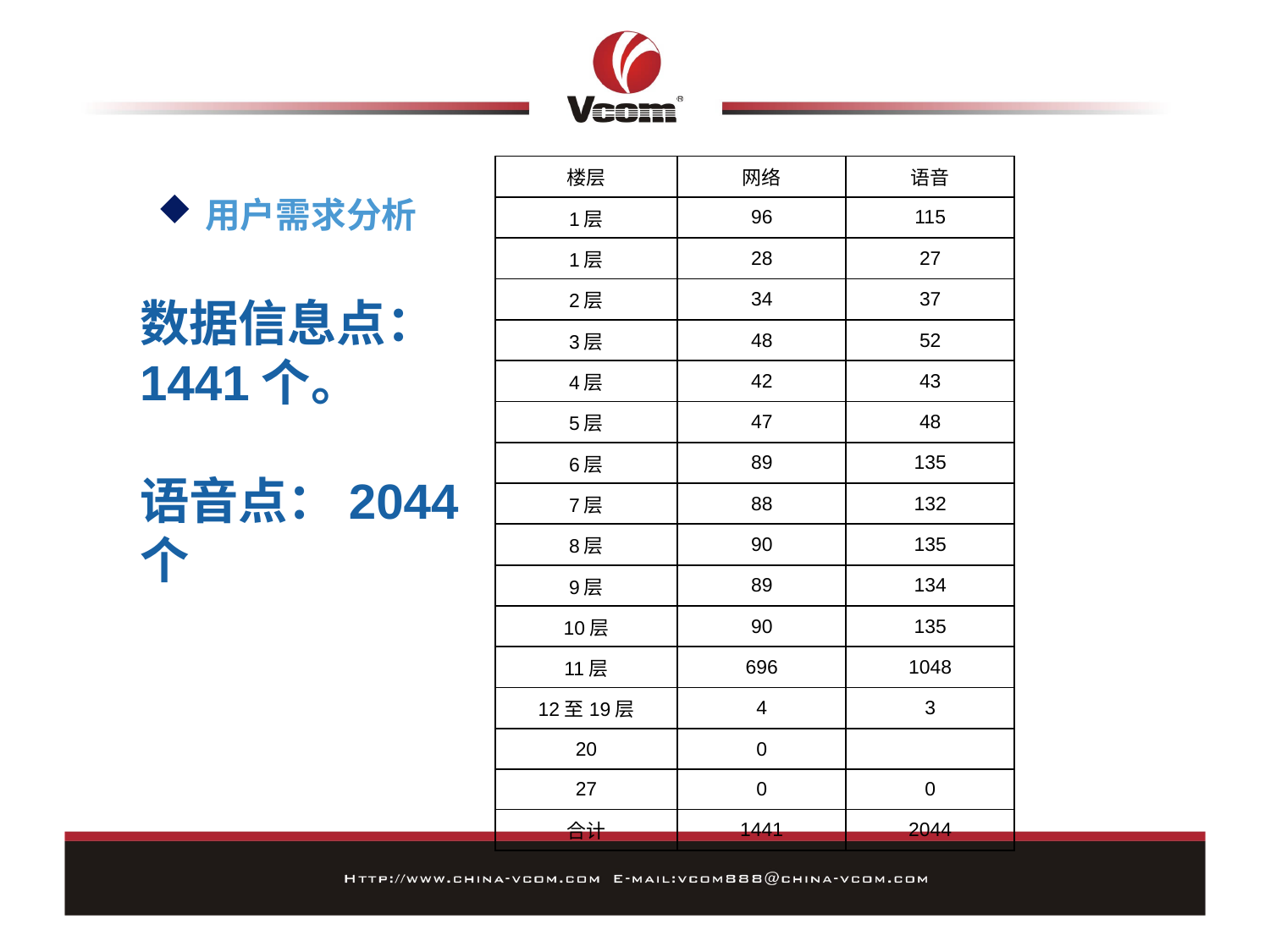

| 楼层 | 网络 | 语音 |
| --- | --- | --- |
| 1层 | 96 | 115 |
| 1层 | 28 | 27 |
| 2层 | 34 | 37 |
| 3层 | 48 | 52 |
| 4层 | 42 | 43 |
| 5层 | 47 | 48 |
| 6层 | 89 | 135 |
| 7层 | 88 | 132 |
| 8层 | 90 | 135 |
| 9层 | 89 | 134 |
| 10层 | 90 | 135 |
| 11层 | 696 | 1048 |
| 12至19层 | 4 | 3 |
| 20 | 0 |  |
| 27 | 0 | 0 |
| 合计 | 1441 | 2044 |
用户需求分析
# 数据信息点：1441个。 语音点：2044个